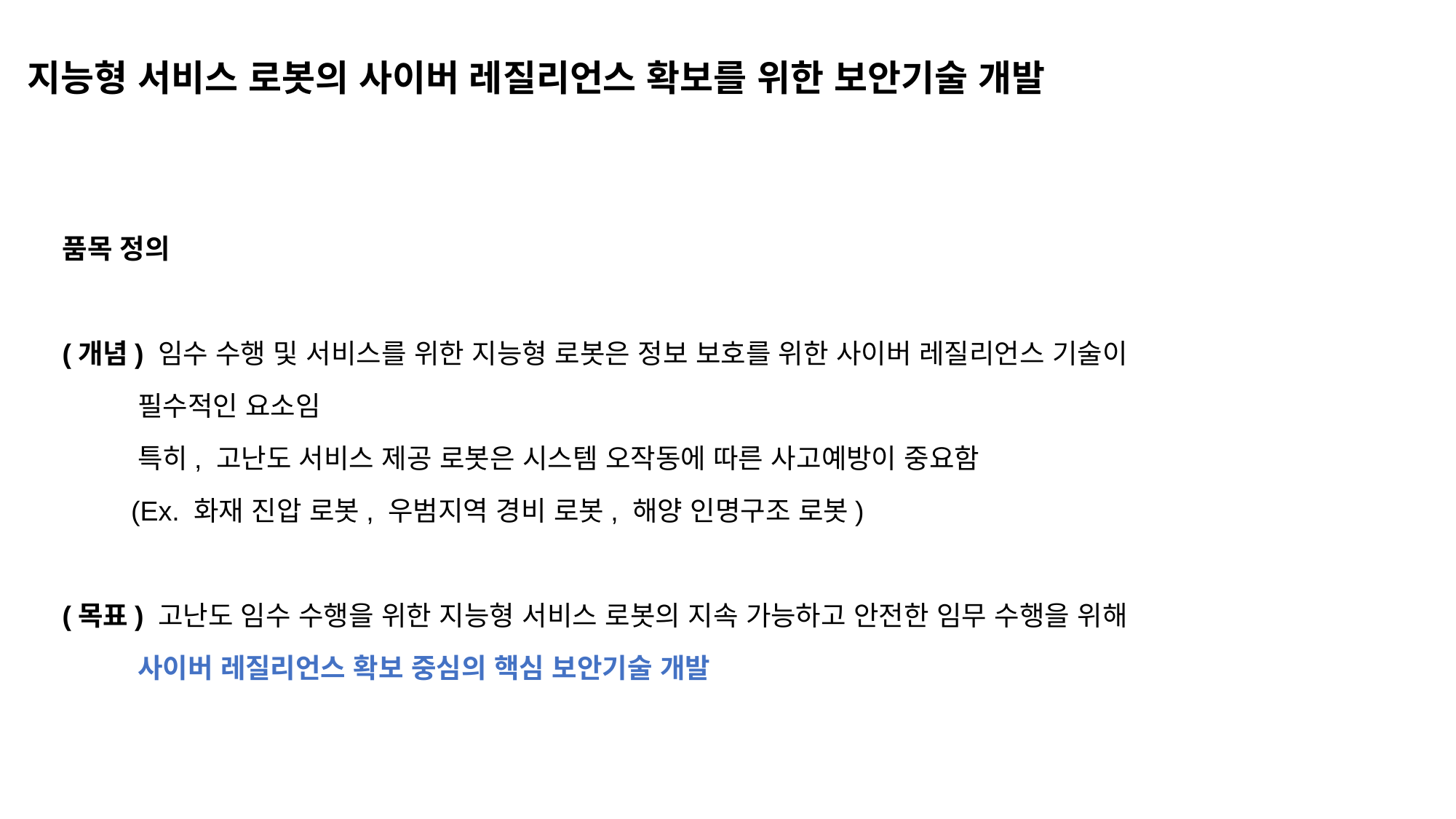

# 지능형 서비스 로봇의 사이버 레질리언스 확보를 위한 보안기술 개발
품목 정의

(개념) 임수 수행 및 서비스를 위한 지능형 로봇은 정보 보호를 위한 사이버 레질리언스 기술이
         필수적인 요소임
         특히, 고난도 서비스 제공 로봇은 시스템 오작동에 따른 사고예방이 중요함
         (Ex. 화재 진압 로봇, 우범지역 경비 로봇, 해양 인명구조 로봇)

(목표) 고난도 임수 수행을 위한 지능형 서비스 로봇의 지속 가능하고 안전한 임무 수행을 위해
         사이버 레질리언스 확보 중심의 핵심 보안기술 개발